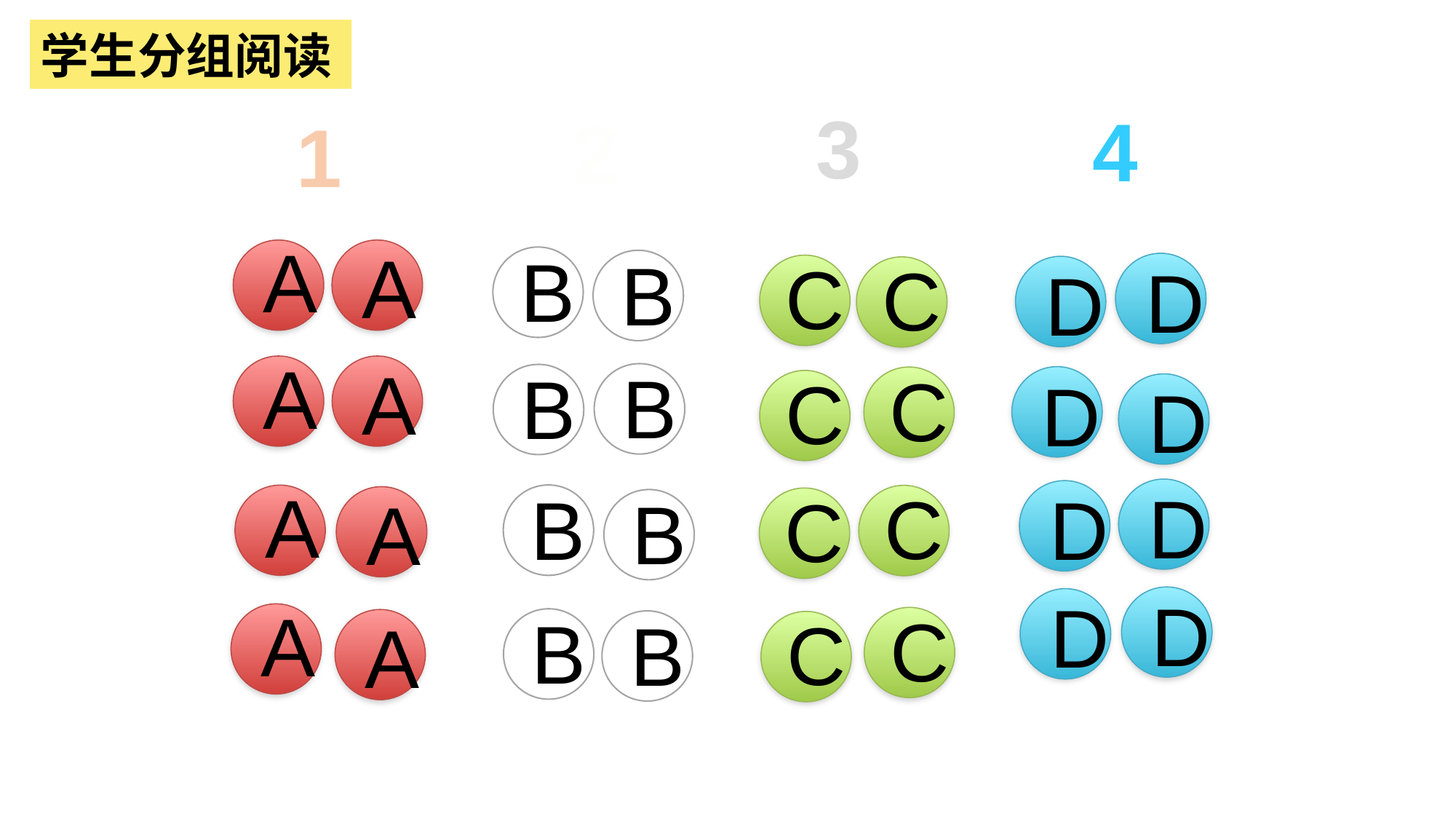

学生分组阅读
3
4
2
1
A

A

B

B

C

C

D

D

A

A

B

B

C

C

D

D

A

D

C

B

D

C

B

A

D

D

A

C

B

C

B

A